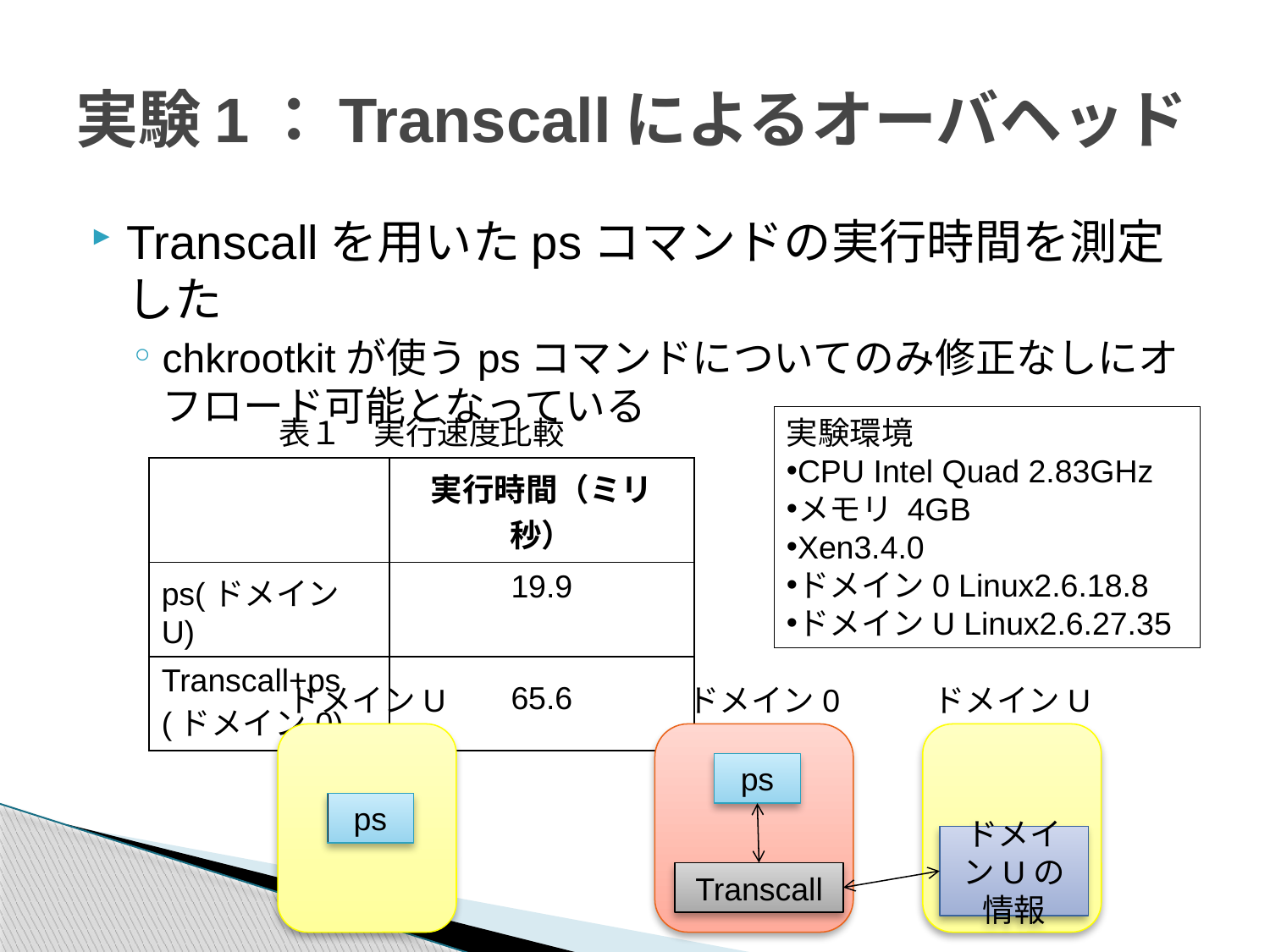

# 実験1：Transcallによるオーバヘッド
Transcallを用いたpsコマンドの実行時間を測定した
chkrootkitが使うpsコマンドについてのみ修正なしにオフロード可能となっている
表１　実行速度比較
|  | 実行時間（ミリ秒） |
| --- | --- |
| ps(ドメインU) | 19.9 |
| Transcall+ps (ドメイン0) | 65.6 |
実験環境
CPU Intel Quad 2.83GHz
メモリ 4GB
Xen3.4.0
ドメイン0 Linux2.6.18.8
ドメインU Linux2.6.27.35
ドメインU
ドメイン0
ドメインU

ps
ps
ドメインUの情報
Transcall